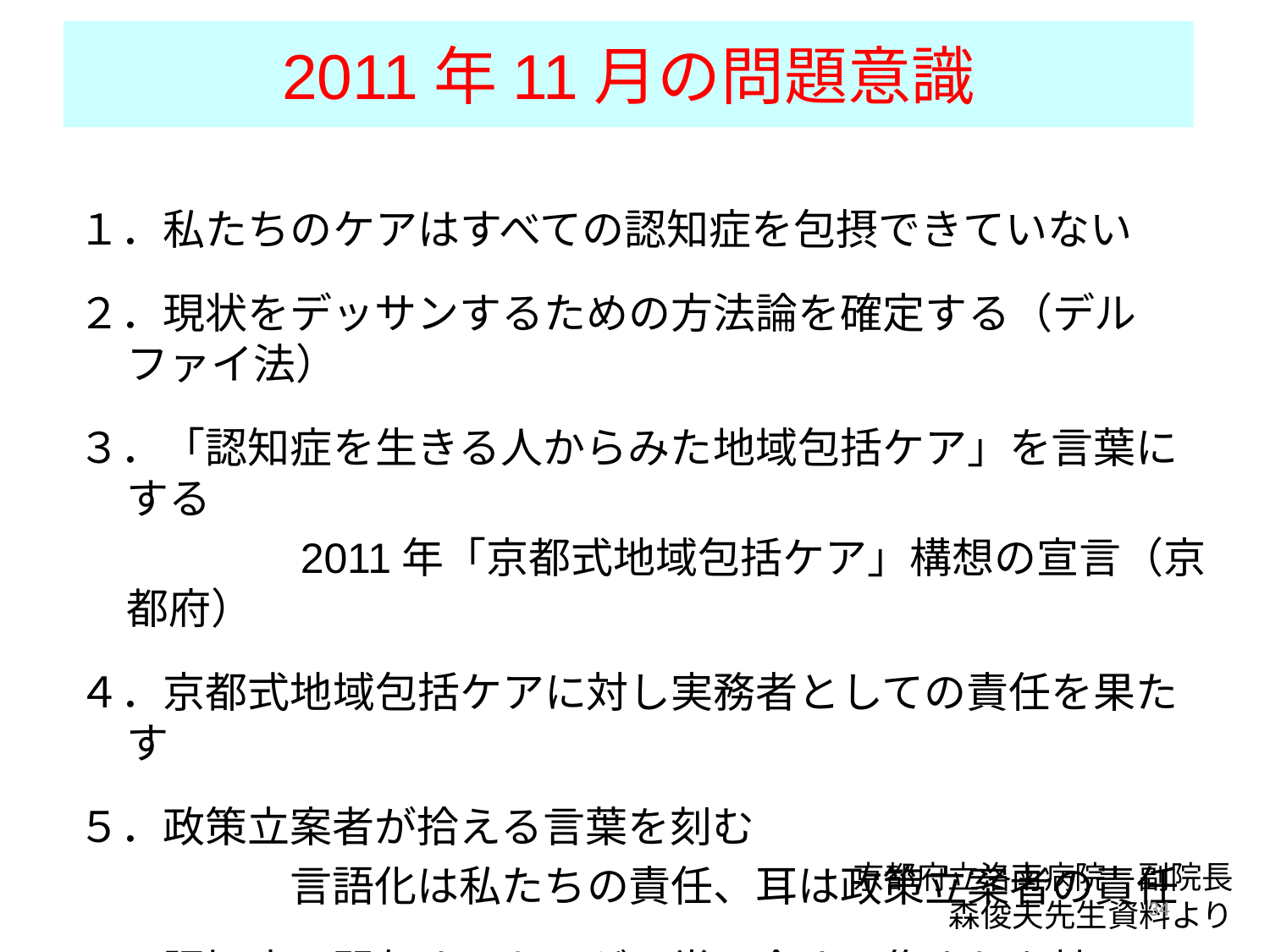

2011年11月の問題意識
１．私たちのケアはすべての認知症を包摂できていない

２．現状をデッサンするための方法論を確定する（デルファイ法）

３．「認知症を生きる人からみた地域包括ケア」を言葉にする
　　　　　2011年「京都式地域包括ケア」構想の宣言（京都府）

４．京都式地域包括ケアに対し実務者としての責任を果たす

５．政策立案者が拾える言葉を刻む
　　　　　言語化は私たちの責任、耳は政策立案者の責任

６．認知症に関与するものが一堂に会する集まりを持つ

京都府立洛南病院　副院長
森俊夫先生資料より
34